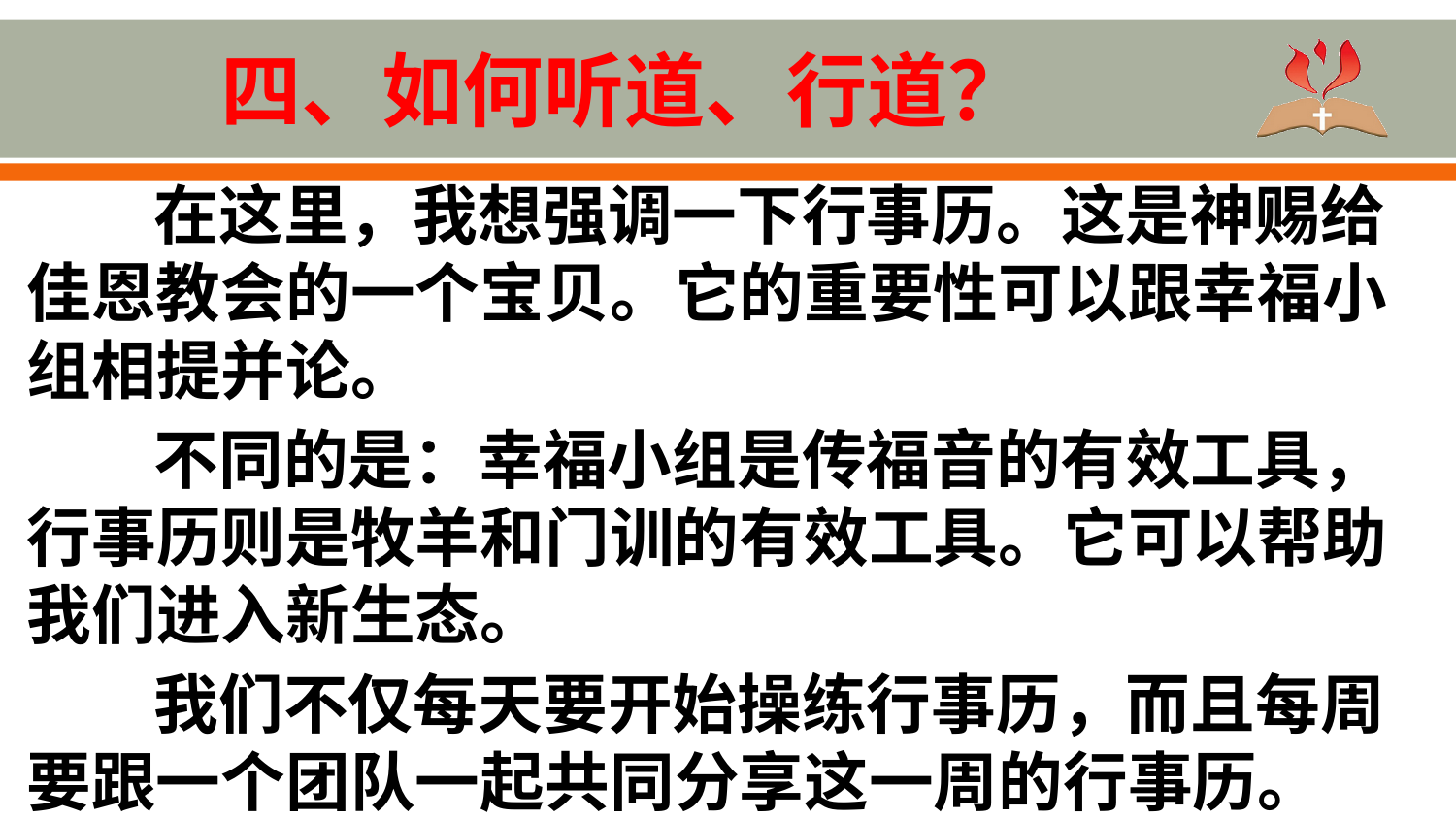

# 四、如何听道、行道？
在这里，我想强调一下行事历。这是神赐给佳恩教会的一个宝贝。它的重要性可以跟幸福小组相提并论。
不同的是：幸福小组是传福音的有效工具，行事历则是牧羊和门训的有效工具。它可以帮助我们进入新生态。
我们不仅每天要开始操练行事历，而且每周要跟一个团队一起共同分享这一周的行事历。

41